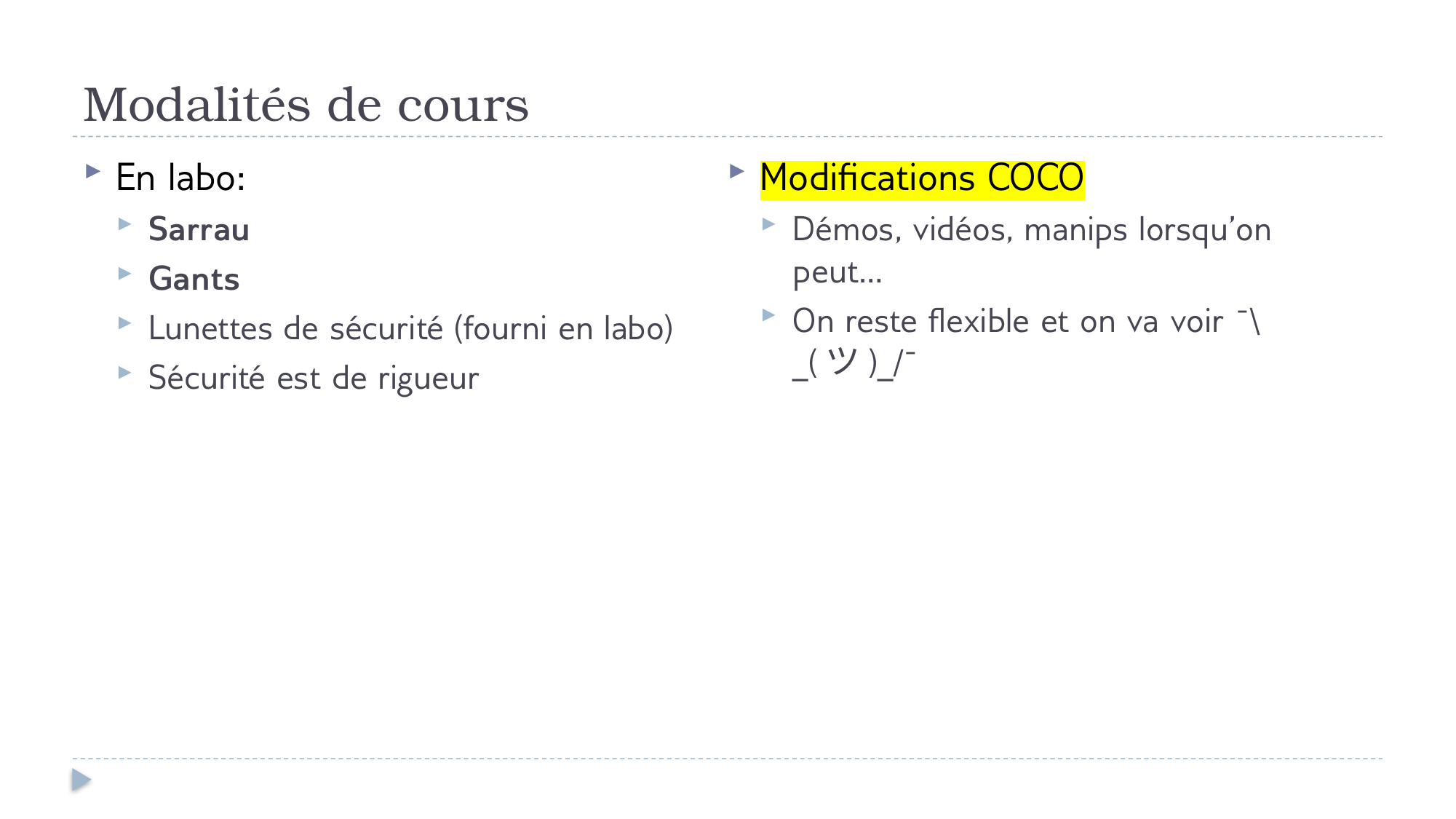

# Modalités de cours
En labo:
Sarrau
Gants
Lunettes de sécurité (fourni en labo)
Sécurité est de rigueur

Modifications COCO
Démos, vidéos, manips lorsqu’on peut…
On reste flexible et on va voir ¯\_(ツ)_/¯